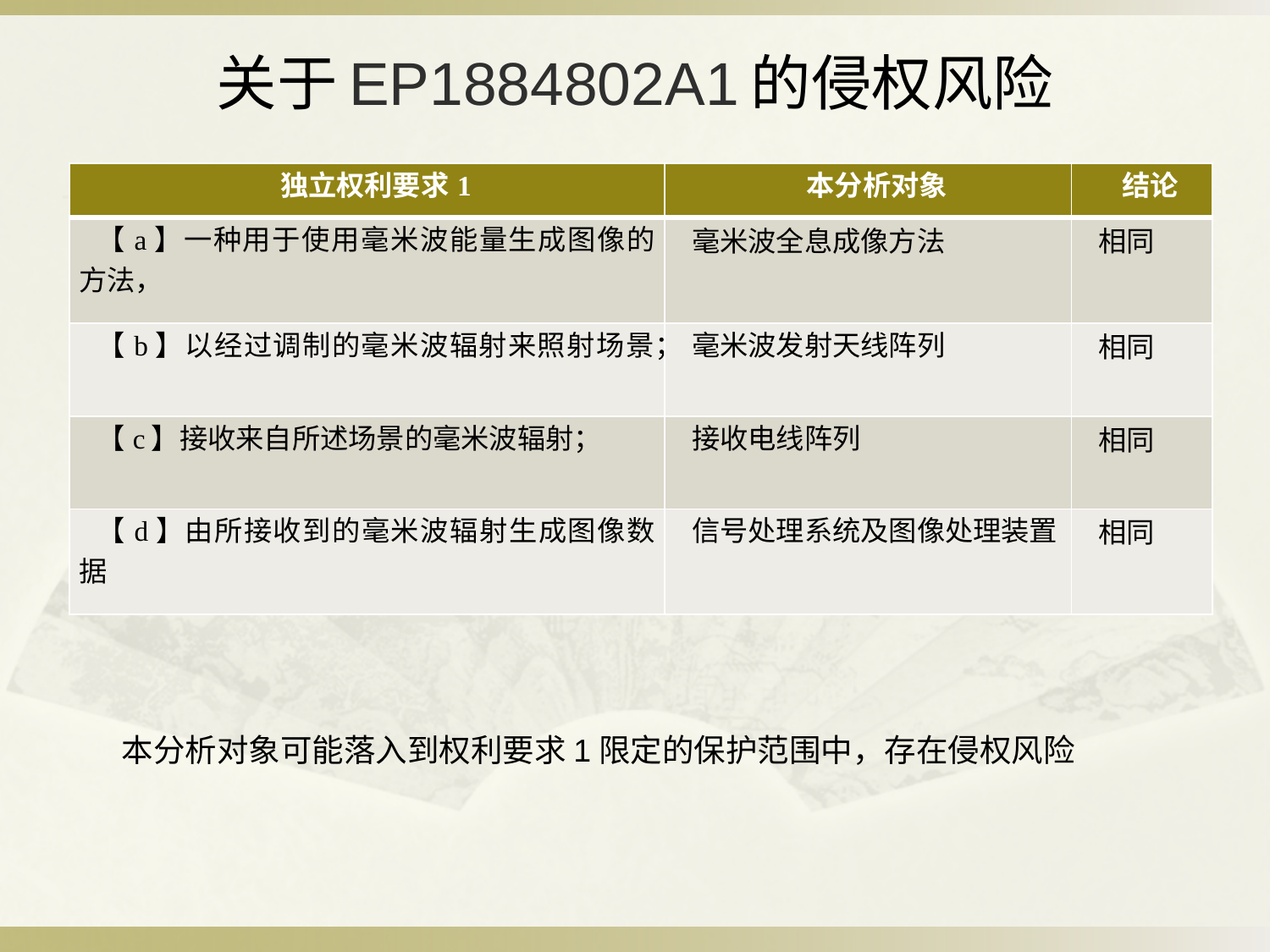

# 关于EP1884802A1的侵权风险
| 独立权利要求1 | 本分析对象 | 结论 |
| --- | --- | --- |
| 【a】一种用于使用毫米波能量生成图像的方法， | 毫米波全息成像方法 | 相同 |
| 【b】以经过调制的毫米波辐射来照射场景； | 毫米波发射天线阵列 | 相同 |
| 【c】接收来自所述场景的毫米波辐射； | 接收电线阵列 | 相同 |
| 【d】由所接收到的毫米波辐射生成图像数据 | 信号处理系统及图像处理装置 | 相同 |
本分析对象可能落入到权利要求1限定的保护范围中，存在侵权风险